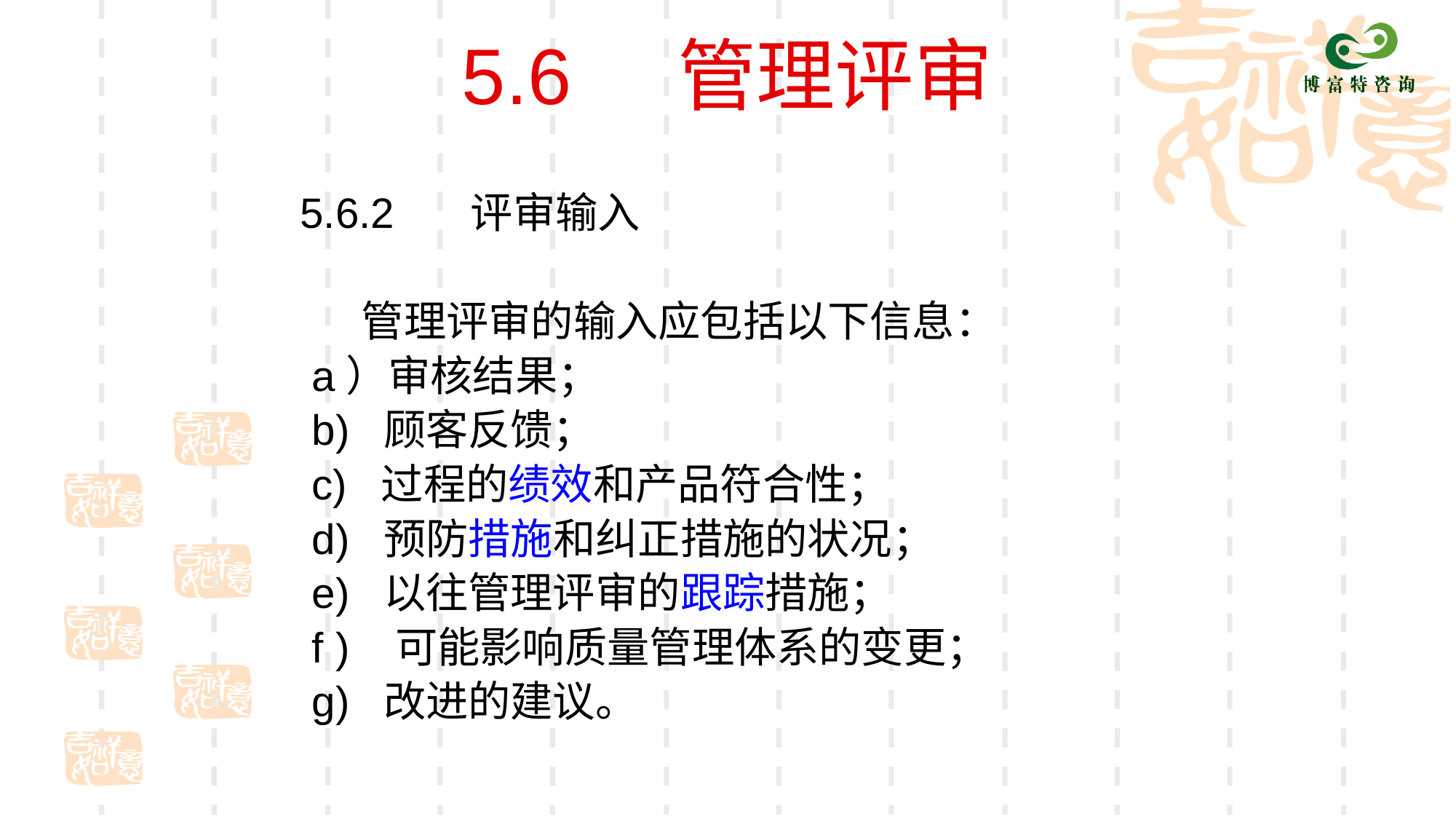

# 5.6    管理评审
5.6.2	评审输入

	管理评审的输入应包括以下信息：
 a）审核结果；
 b)  顾客反馈；
 c)  过程的绩效和产品符合性；
 d)  预防措施和纠正措施的状况；
 e)  以往管理评审的跟踪措施；
 f )   可能影响质量管理体系的变更；
 g)  改进的建议。